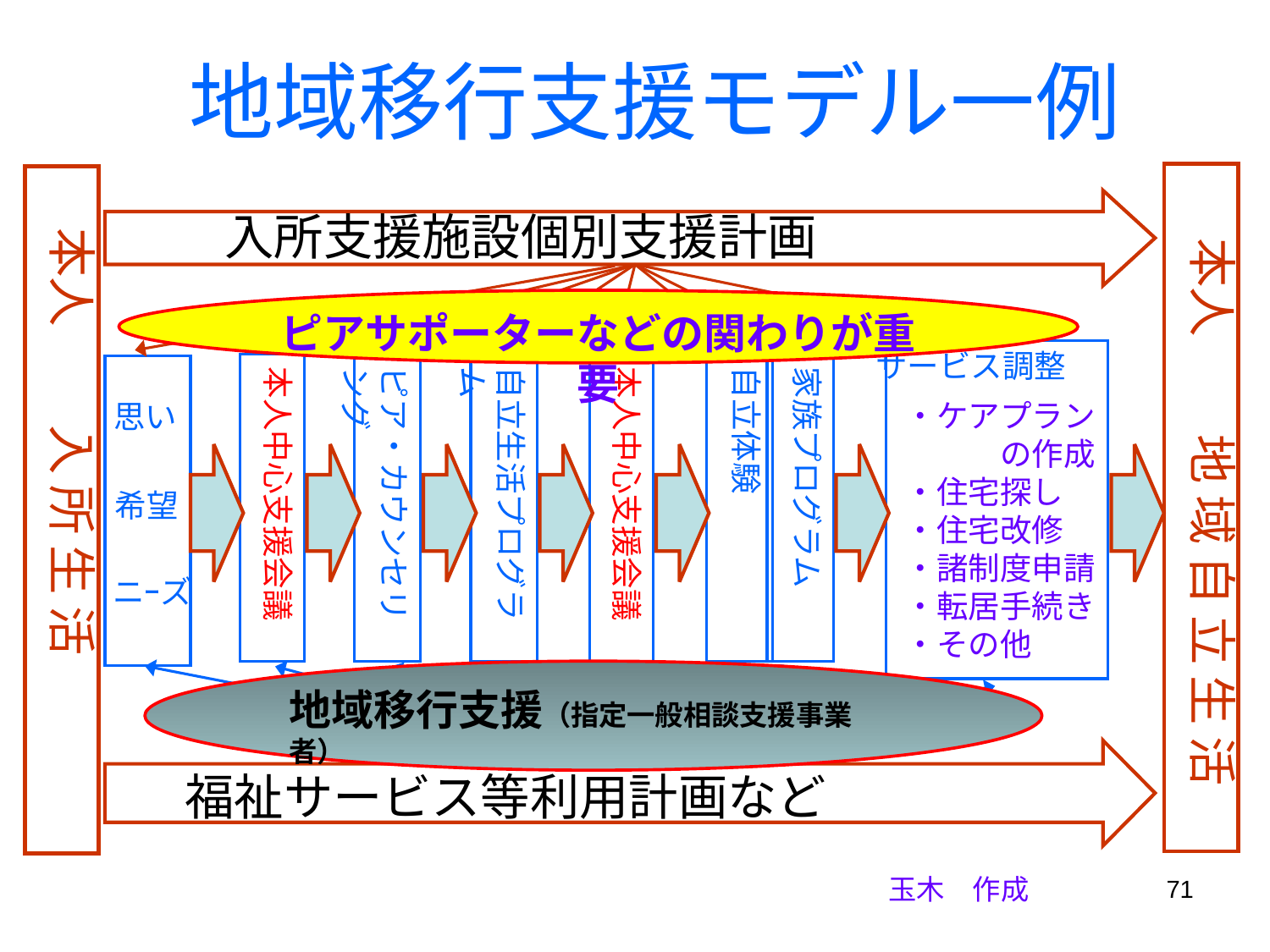

# 地域移行支援モデル一例

　本人　　入 所 生 活
　本人　　地 域 自 立 生 活

入所支援施設個別支援計画

ピアサポーターなどの関わりが重要

サービス調整
本人中心支援会議
ピア・カウンセリング
自立生活プログラム
本人中心支援会議
自立体験
家族プログラム

・ケアプラン
　　　の作成
・住宅探し
・住宅改修
・諸制度申請
・転居手続き
・その他
思い

希望
ニｰズ
地域移行支援（指定一般相談支援事業者）

福祉サービス等利用計画など
71
玉木　作成